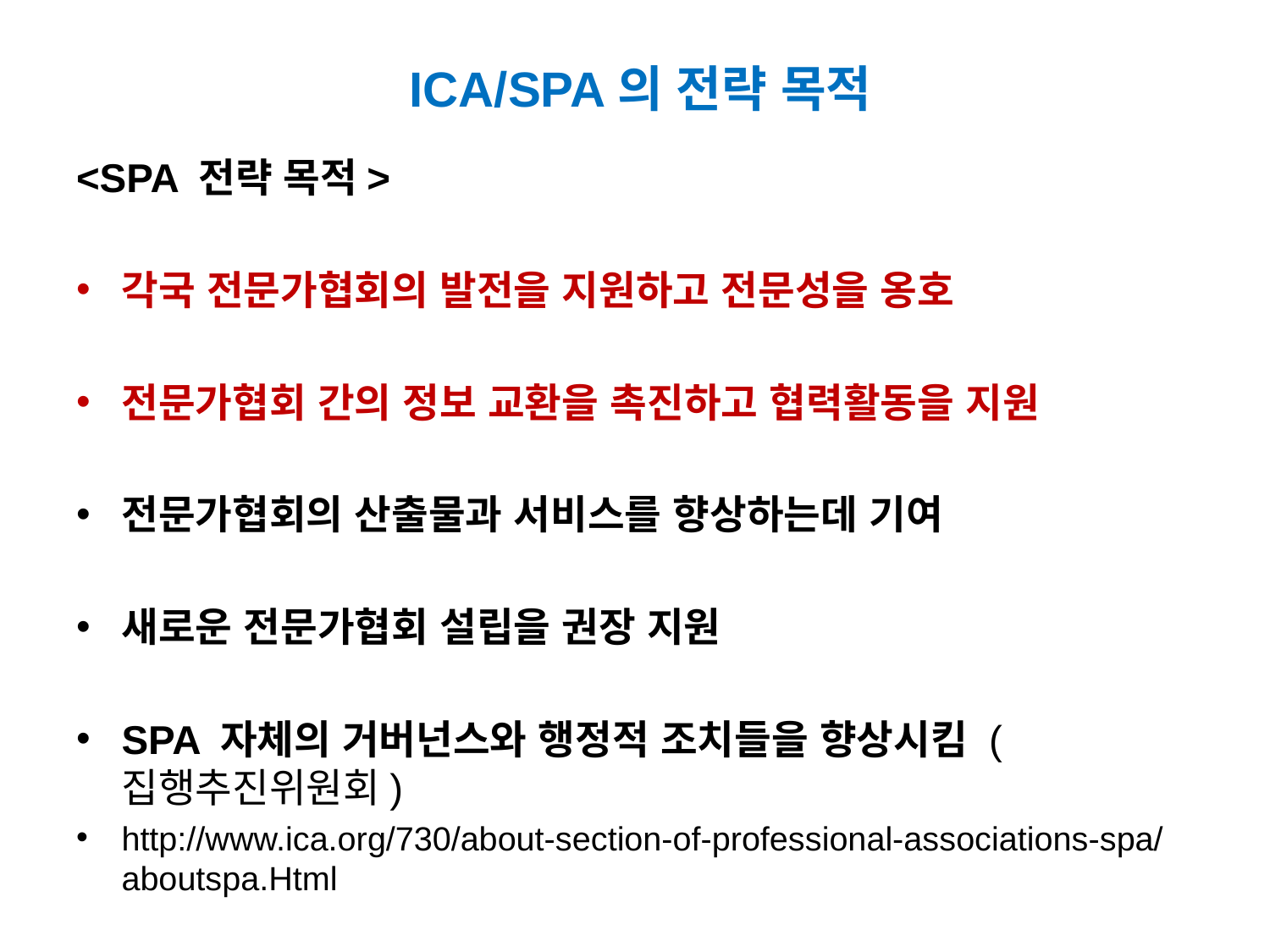

# ICA/SPA의 전략 목적
<SPA 전략 목적>

각국 전문가협회의 발전을 지원하고 전문성을 옹호

전문가협회 간의 정보 교환을 촉진하고 협력활동을 지원

전문가협회의 산출물과 서비스를 향상하는데 기여

새로운 전문가협회 설립을 권장 지원

SPA 자체의 거버넌스와 행정적 조치들을 향상시킴 (집행추진위원회)
http://www.ica.org/730/about-section-of-professional-associations-spa/aboutspa.Html